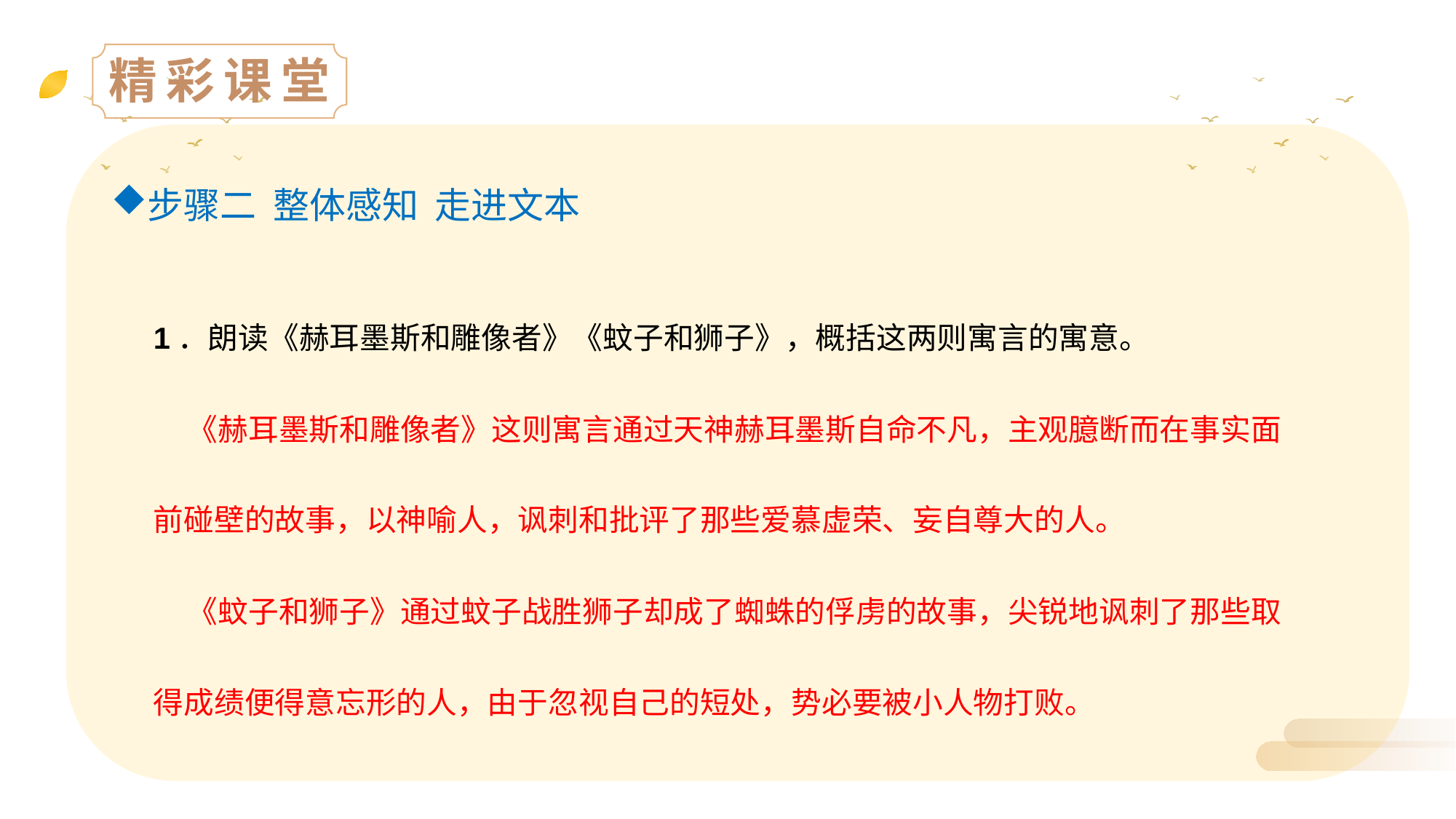

精彩课堂
步骤二  整体感知  走进文本
1．朗读《赫耳墨斯和雕像者》《蚊子和狮子》，概括这两则寓言的寓意。
    《赫耳墨斯和雕像者》这则寓言通过天神赫耳墨斯自命不凡，主观臆断而在事实面前碰壁的故事，以神喻人，讽刺和批评了那些爱慕虚荣、妄自尊大的人。
    《蚊子和狮子》通过蚊子战胜狮子却成了蜘蛛的俘虏的故事，尖锐地讽刺了那些取得成绩便得意忘形的人，由于忽视自己的短处，势必要被小人物打败。